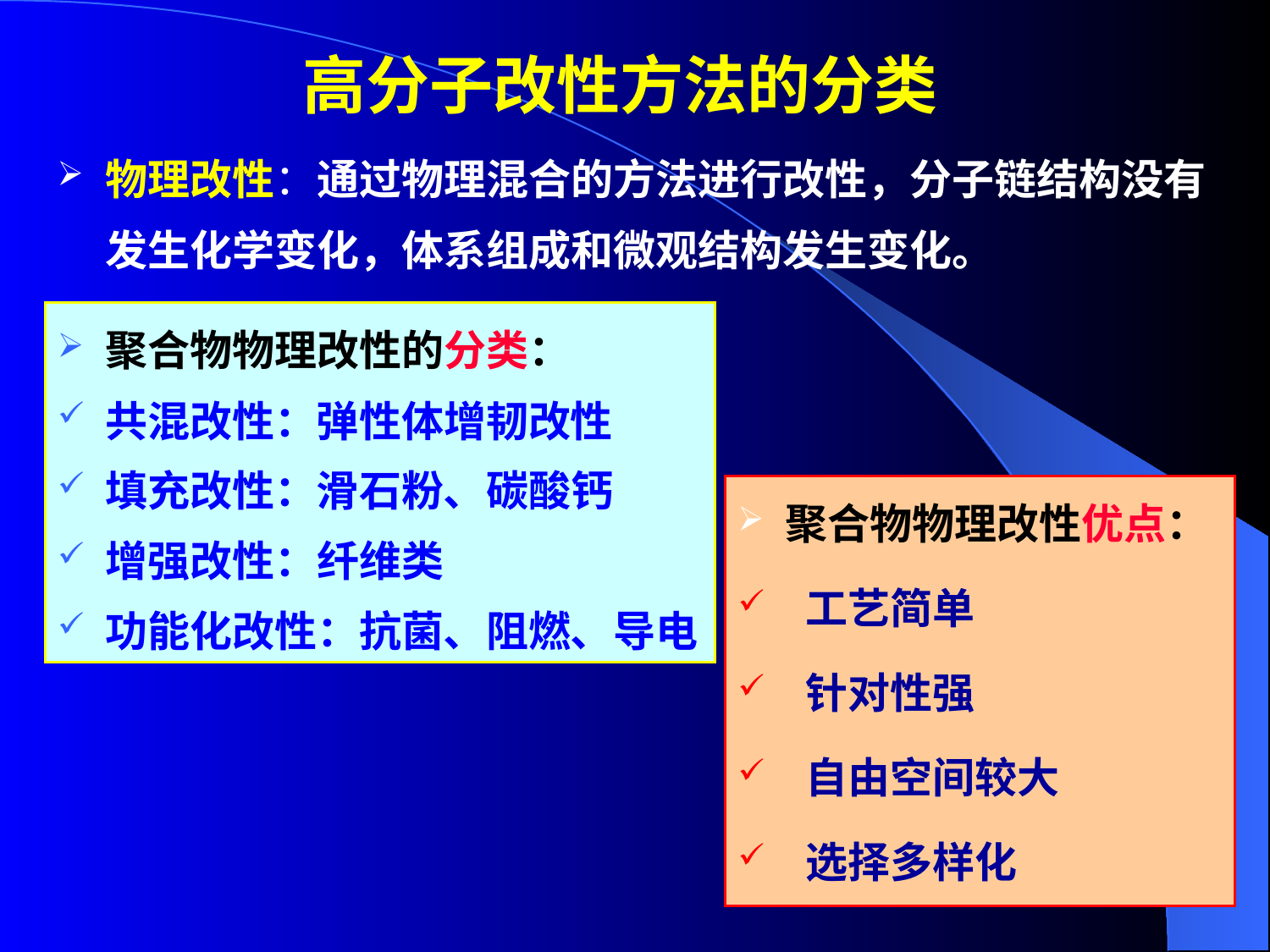

高分子改性方法的分类
物理改性：通过物理混合的方法进行改性，分子链结构没有发生化学变化，体系组成和微观结构发生变化。
聚合物物理改性的分类：
共混改性：弹性体增韧改性
填充改性：滑石粉、碳酸钙
增强改性：纤维类
功能化改性：抗菌、阻燃、导电
聚合物物理改性优点：
 工艺简单
 针对性强
 自由空间较大
 选择多样化